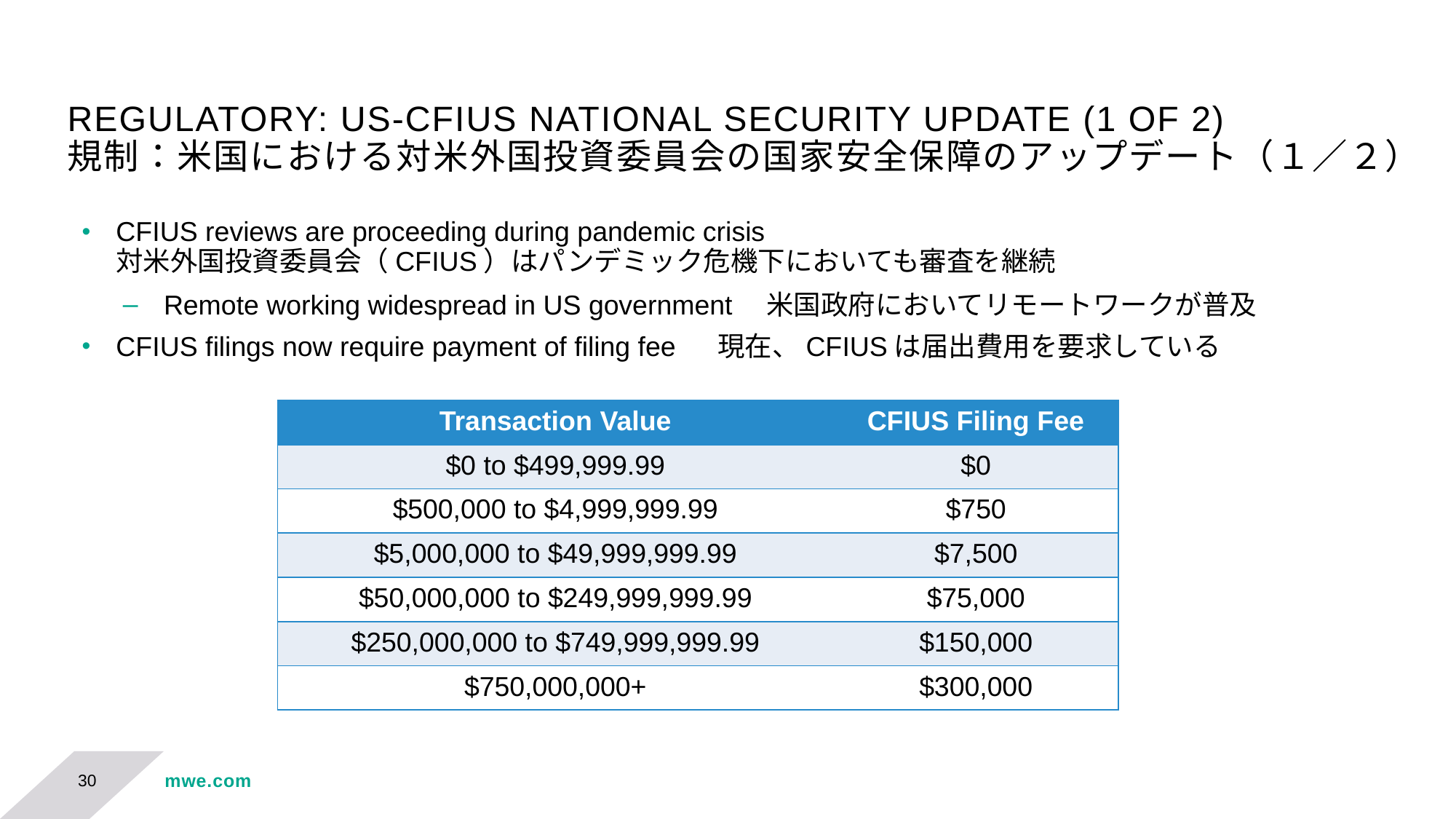

# REGULATORY: US-CFIUS NATIONAL SECURITY UPDATE (1 OF 2) 規制：米国における対米外国投資委員会の国家安全保障のアップデート（１／２）
CFIUS reviews are proceeding during pandemic crisis　
対米外国投資委員会（CFIUS）はパンデミック危機下においても審査を継続
Remote working widespread in US government　米国政府においてリモートワークが普及
CFIUS filings now require payment of filing fee 　現在、CFIUSは届出費用を要求している

| Transaction Value | CFIUS Filing Fee |
| --- | --- |
| $0 to $499,999.99 | $0 |
| $500,000 to $4,999,999.99 | $750 |
| $5,000,000 to $49,999,999.99 | $7,500 |
| $50,000,000 to $249,999,999.99 | $75,000 |
| $250,000,000 to $749,999,999.99 | $150,000 |
| $750,000,000+ | $300,000 |
30